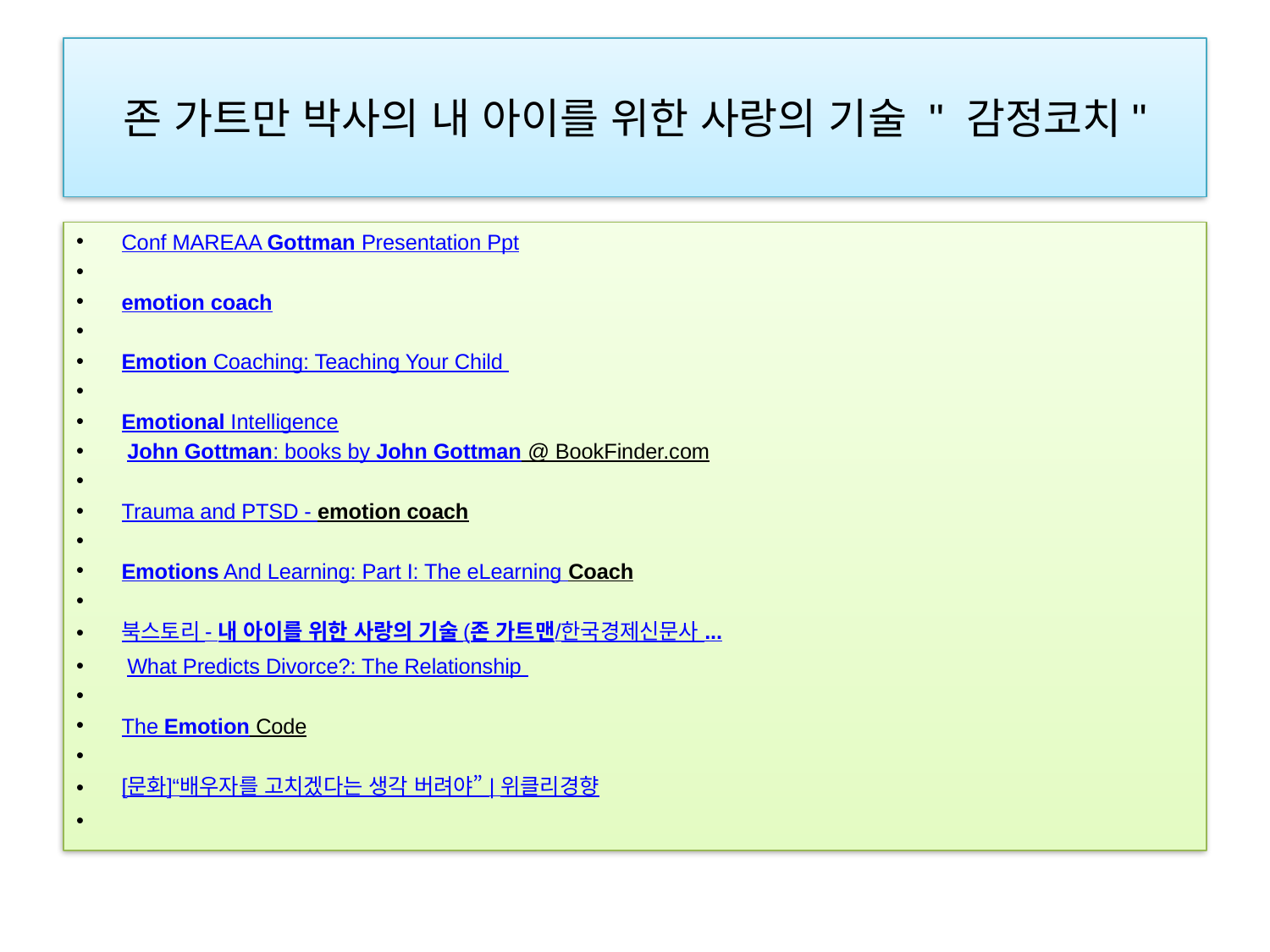

# 존 가트만 박사의 내 아이를 위한 사랑의 기술 " 감정코치"
Conf MAREAA Gottman Presentation Ppt

emotion coach

Emotion Coaching: Teaching Your Child

Emotional Intelligence
 John Gottman: books by John Gottman @ BookFinder.com

Trauma and PTSD - emotion coach

Emotions And Learning: Part I: The eLearning Coach

북스토리 - 내 아이를 위한 사랑의 기술 (존 가트맨/한국경제신문사 ...
 What Predicts Divorce?: The Relationship

The Emotion Code

[문화]“배우자를 고치겠다는 생각 버려야” | 위클리경향